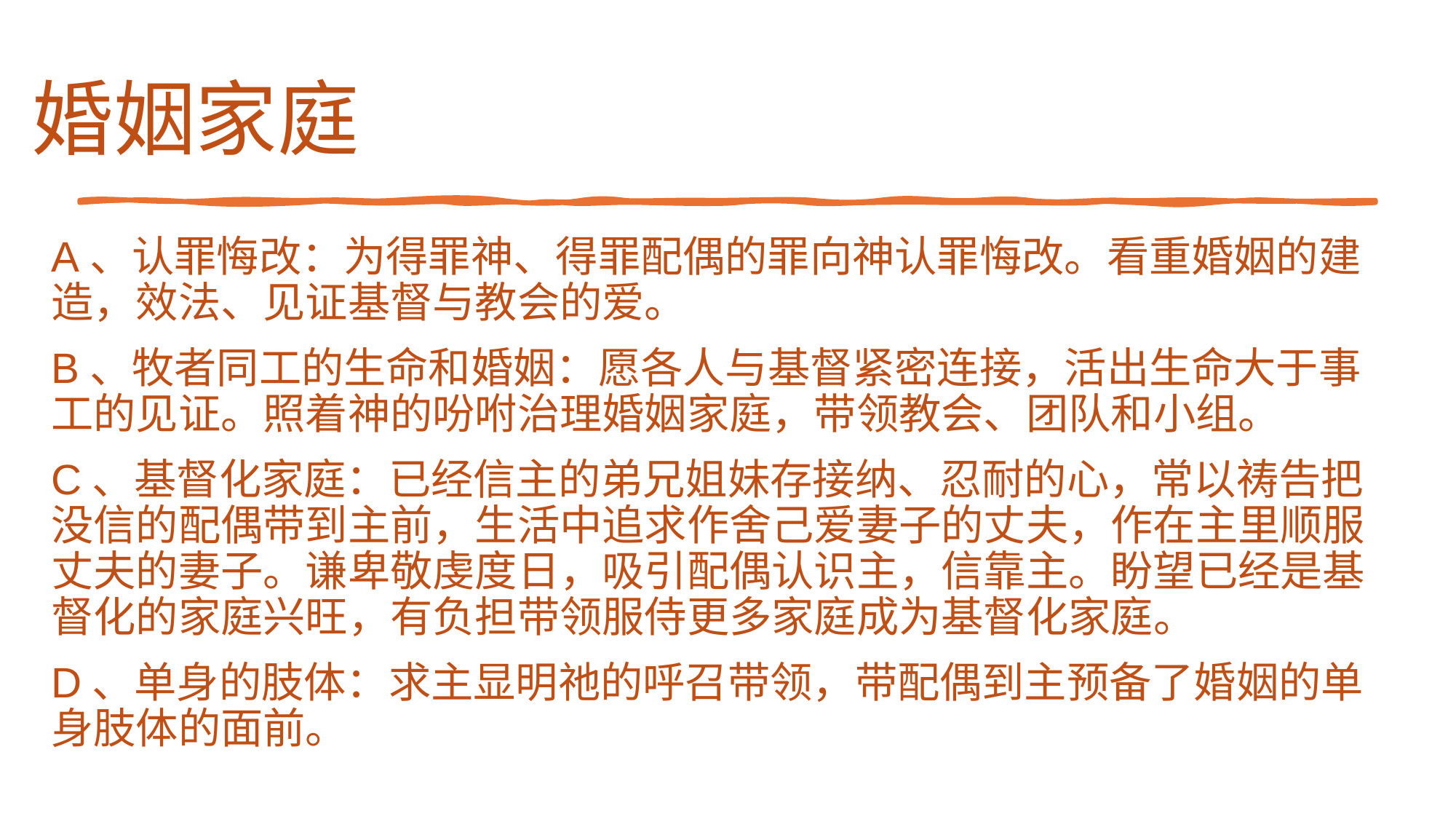

# 婚姻家庭

A、认罪悔改：为得罪神、得罪配偶的罪向神认罪悔改。看重婚姻的建造，效法、见证基督与教会的爱。

B、牧者同工的生命和婚姻：愿各人与基督紧密连接，活出生命大于事工的见证。照着神的吩咐治理婚姻家庭，带领教会、团队和小组。

C、基督化家庭：已经信主的弟兄姐妹存接纳、忍耐的心，常以祷告把没信的配偶带到主前，生活中追求作舍己爱妻子的丈夫，作在主里顺服丈夫的妻子。谦卑敬虔度日，吸引配偶认识主，信靠主。盼望已经是基督化的家庭兴旺，有负担带领服侍更多家庭成为基督化家庭。

D、单身的肢体：求主显明祂的呼召带领，带配偶到主预备了婚姻的单身肢体的面前。